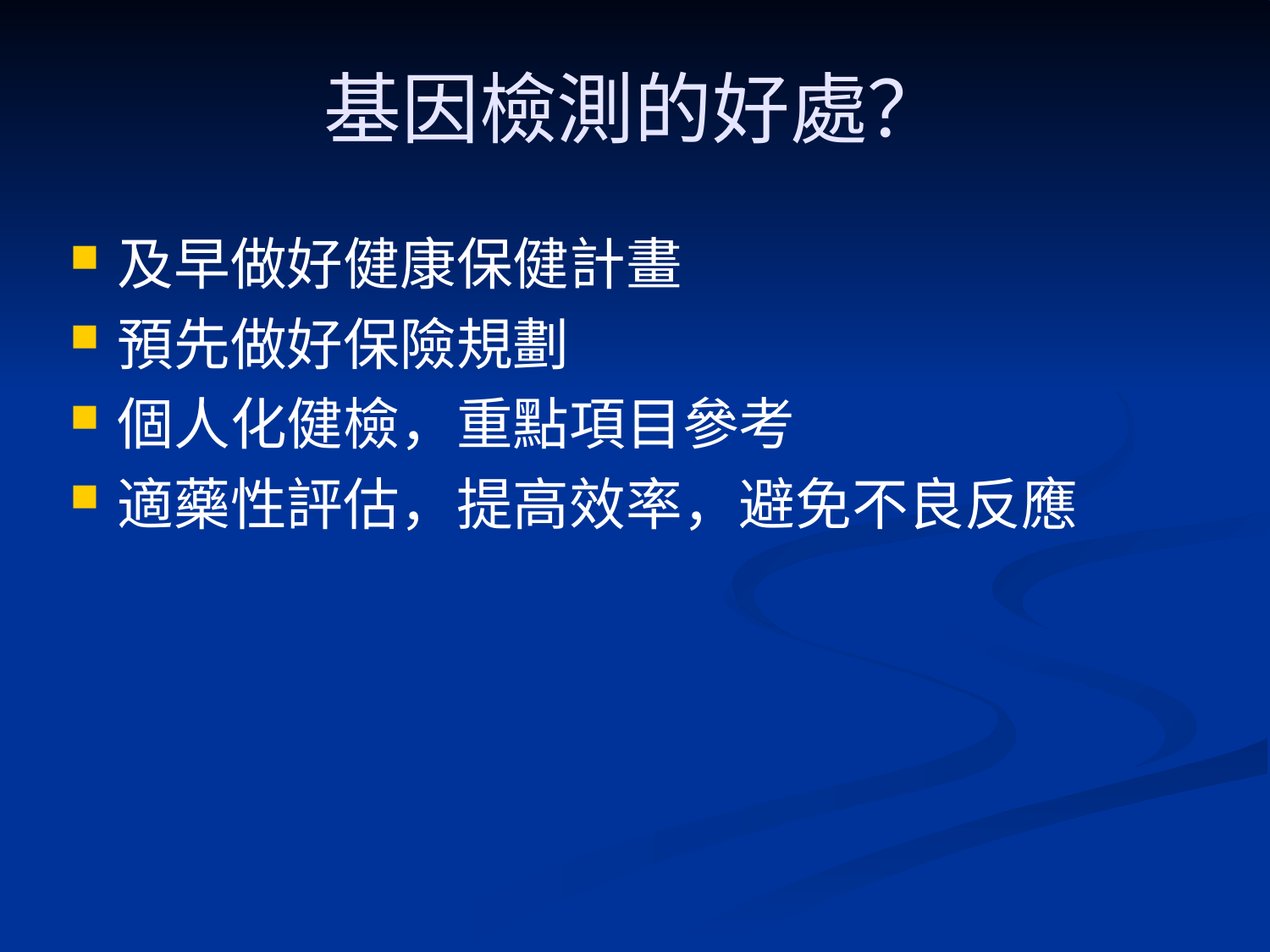

# 基因檢測的好處？
及早做好健康保健計畫
預先做好保險規劃
個人化健檢，重點項目參考
適藥性評估，提高效率，避免不良反應
5